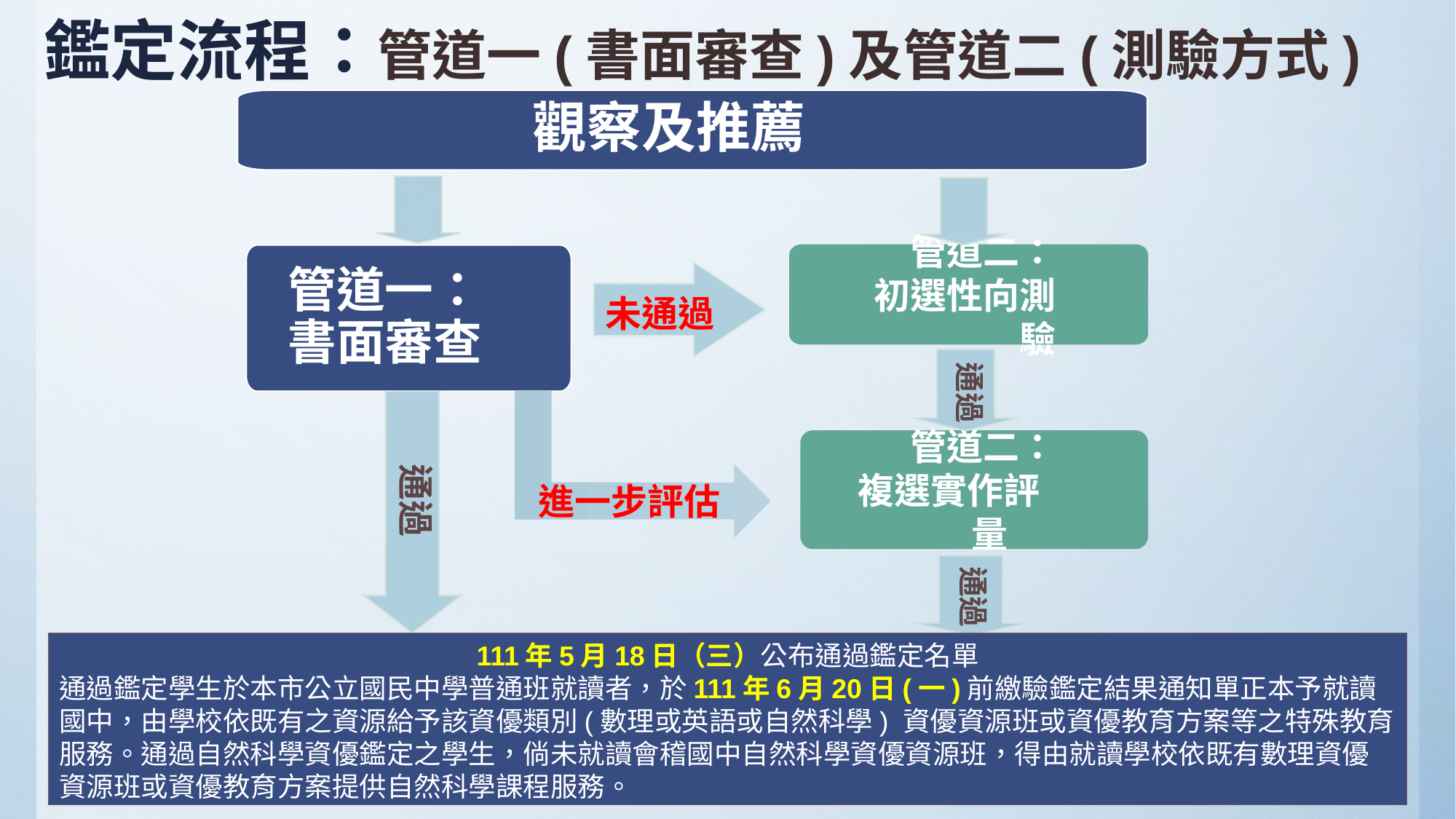

鑑定流程：管道一(書面審查)及管道二(測驗方式)
 觀察及推薦

 管道一：
書面審查
管道二：
   初選性向測驗

未通過

通過

通過
管道二：
  複選實作評量
進一步評估

通過
111年5月18日（三）公布通過鑑定名單
通過鑑定學生於本市公立國民中學普通班就讀者，於111年6月20日(一)前繳驗鑑定結果通知單正本予就讀國中，由學校依既有之資源給予該資優類別(數理或英語或自然科學) 資優資源班或資優教育方案等之特殊教育服務。通過自然科學資優鑑定之學生，倘未就讀會稽國中自然科學資優資源班，得由就讀學校依既有數理資優資源班或資優教育方案提供自然科學課程服務。
15